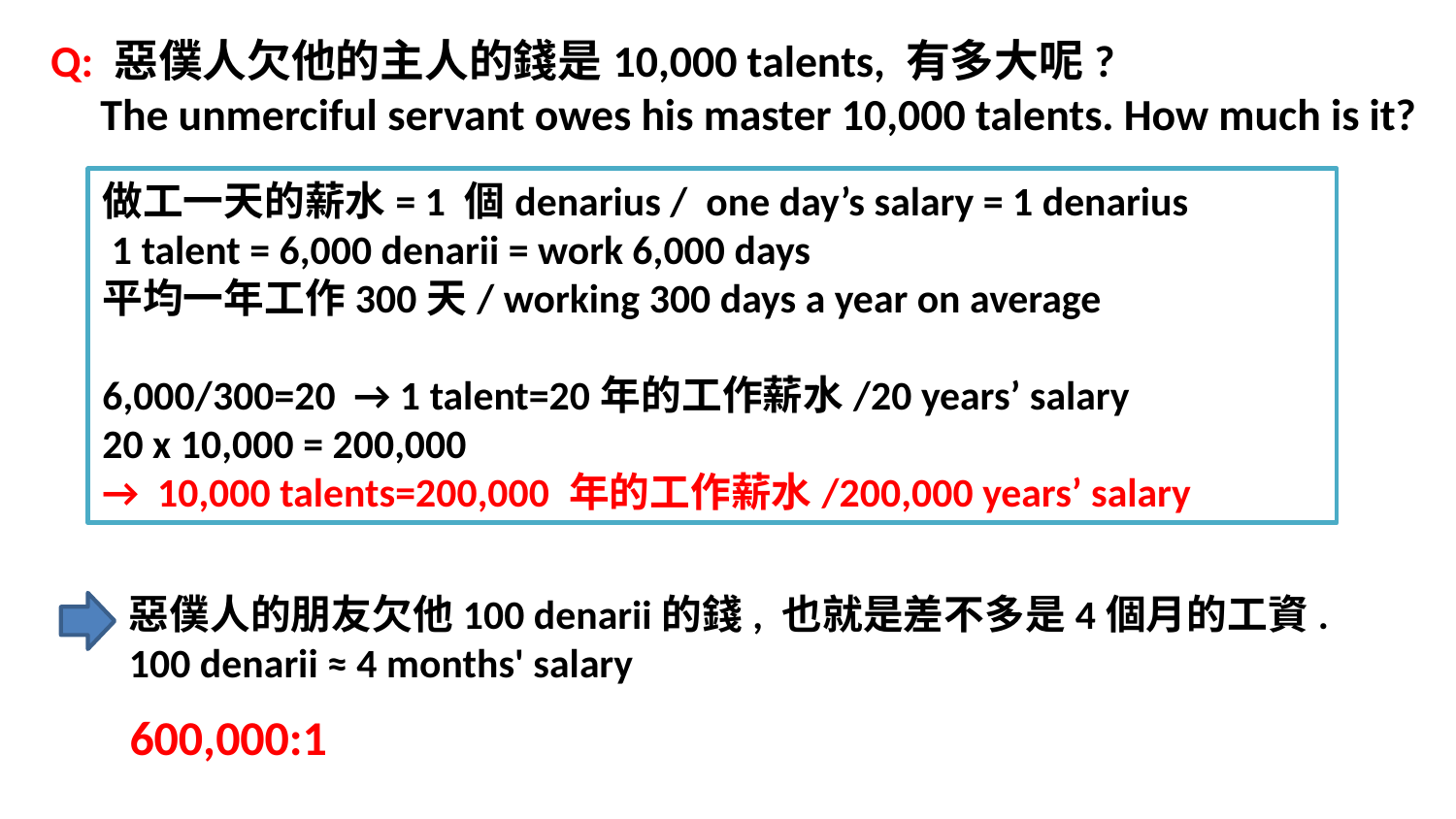

Q: 惡僕人欠他的主人的錢是10,000 talents, 有多大呢?
     The unmerciful servant owes his master 10,000 talents. How much is it?
做工一天的薪水= 1 個denarius /  one day’s salary = 1 denarius
 1 talent = 6,000 denarii = work 6,000 days
平均一年工作300天/ working 300 days a year on average

6,000/300=20  → 1 talent=20年的工作薪水/20 years’ salary
20 x 10,000 = 200,000
→  10,000 talents=200,000 年的工作薪水/200,000 years’ salary
惡僕人的朋友欠他100 denarii的錢, 也就是差不多是4個月的工資.
100 denarii ≈ 4 months' salary

600,000:1